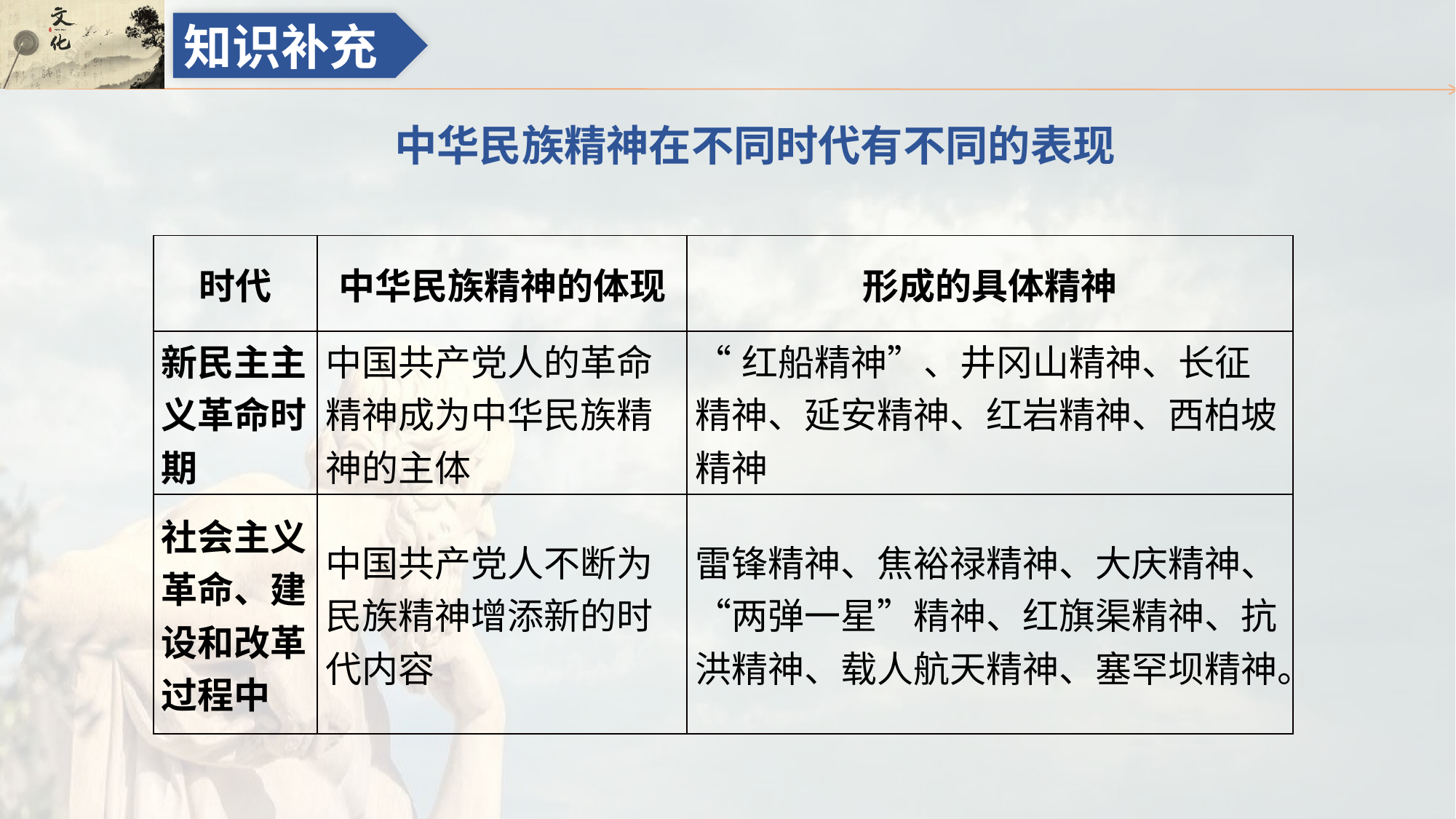

知识补充
中华民族精神在不同时代有不同的表现
| 时代 | 中华民族精神的体现 | 形成的具体精神 |
| --- | --- | --- |
| 新民主主义革命时期 | 中国共产党人的革命精神成为中华民族精神的主体 | “红船精神”、井冈山精神、长征精神、延安精神、红岩精神、西柏坡精神 |
| 社会主义革命、建设和改革过程中 | 中国共产党人不断为民族精神增添新的时代内容 | 雷锋精神、焦裕禄精神、大庆精神、“两弹一星”精神、红旗渠精神、抗洪精神、载人航天精神、塞罕坝精神。 |